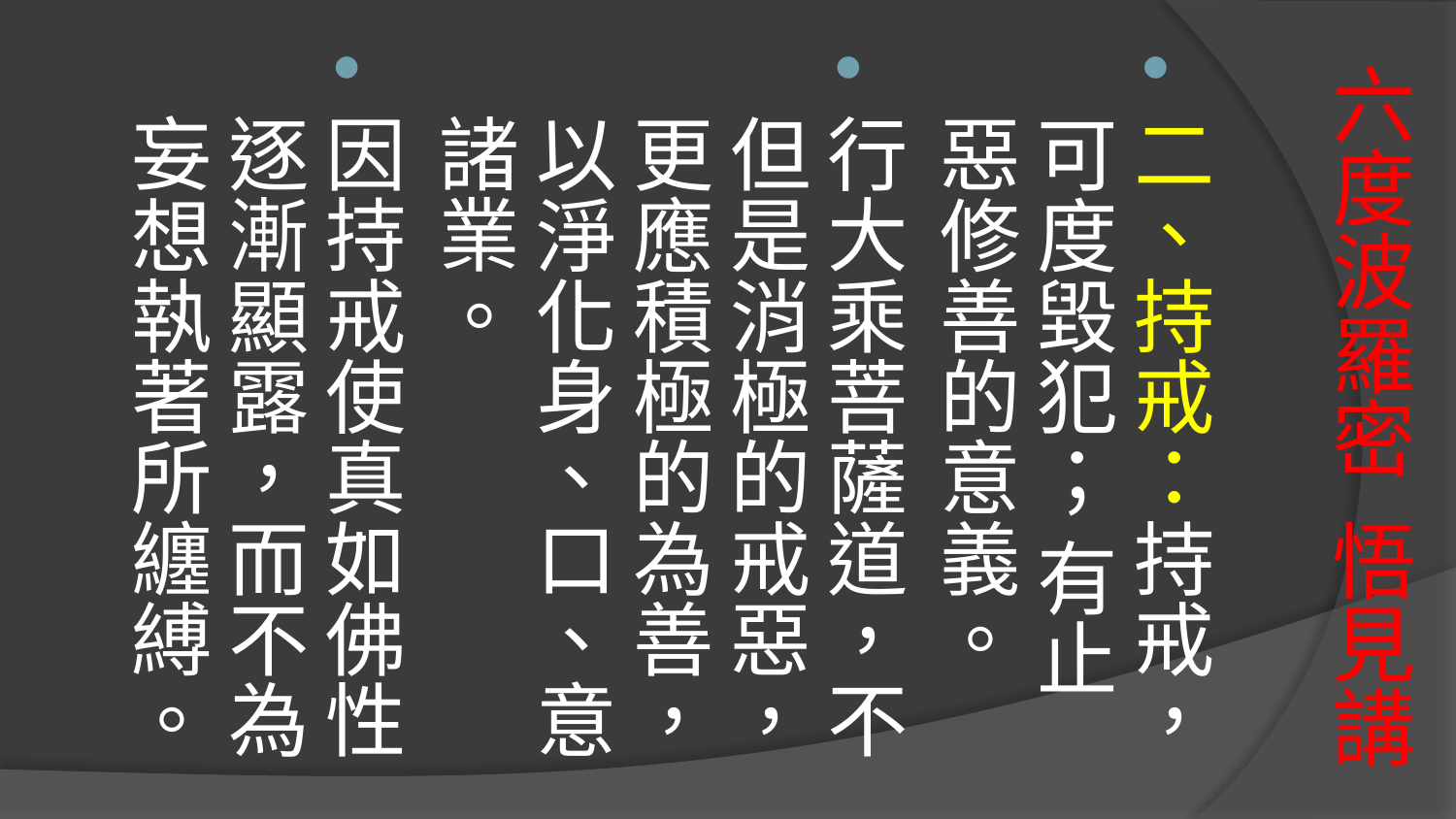

二、持戒：持戒，可度毀犯； 有止惡修善的意義。
行大乘菩薩道，不但是消極的戒惡，更應積極的為善，以淨化身、口、意諸業。
因持戒使真如佛性逐漸顯露，而不為妄想執著所纏縛。

# 六度波羅密  悟見講